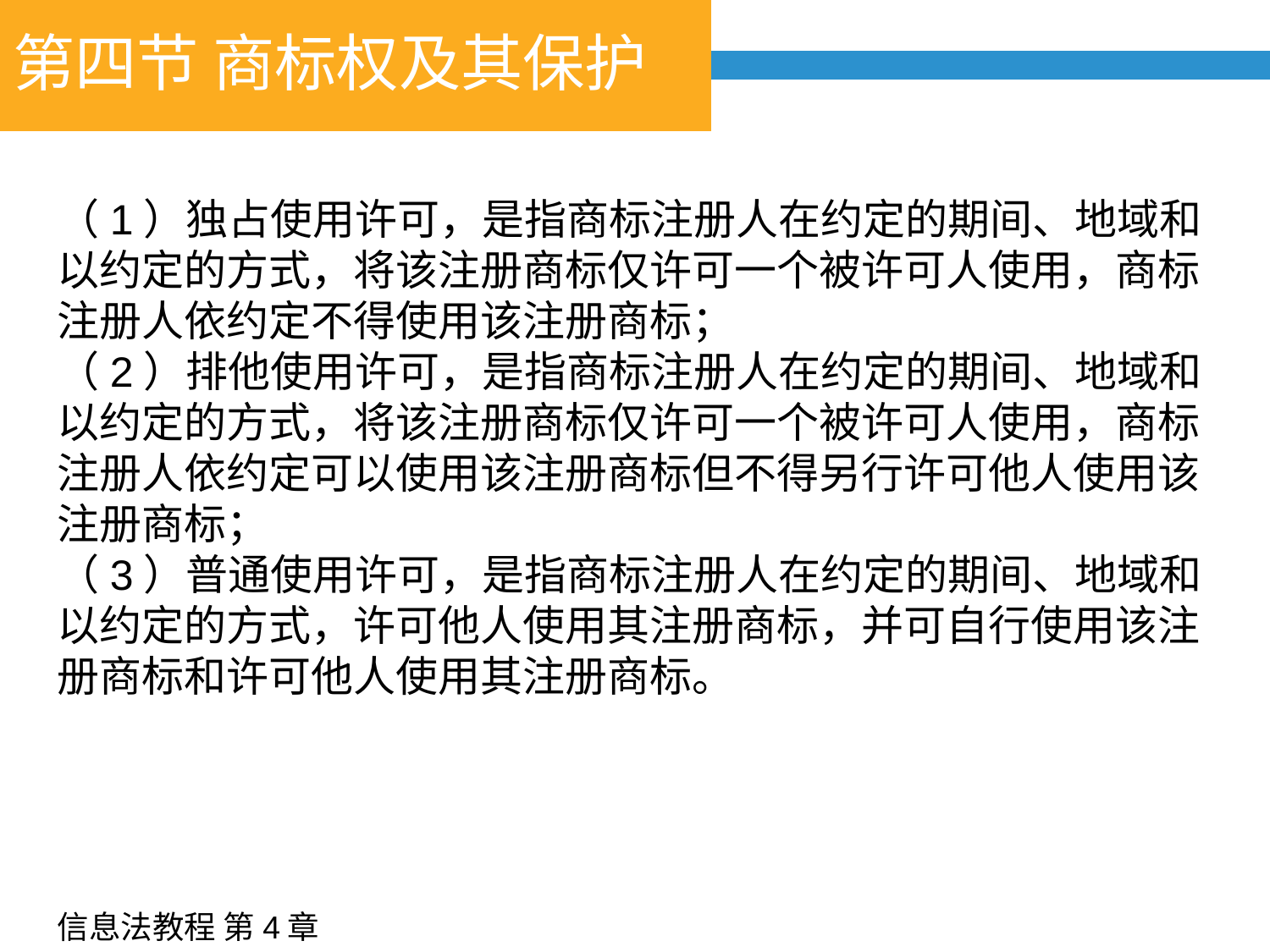

# 第四节 商标权及其保护
（1）独占使用许可，是指商标注册人在约定的期间、地域和以约定的方式，将该注册商标仅许可一个被许可人使用，商标注册人依约定不得使用该注册商标；
（2）排他使用许可，是指商标注册人在约定的期间、地域和以约定的方式，将该注册商标仅许可一个被许可人使用，商标注册人依约定可以使用该注册商标但不得另行许可他人使用该注册商标；
（3）普通使用许可，是指商标注册人在约定的期间、地域和以约定的方式，许可他人使用其注册商标，并可自行使用该注册商标和许可他人使用其注册商标。
信息法教程 第4章